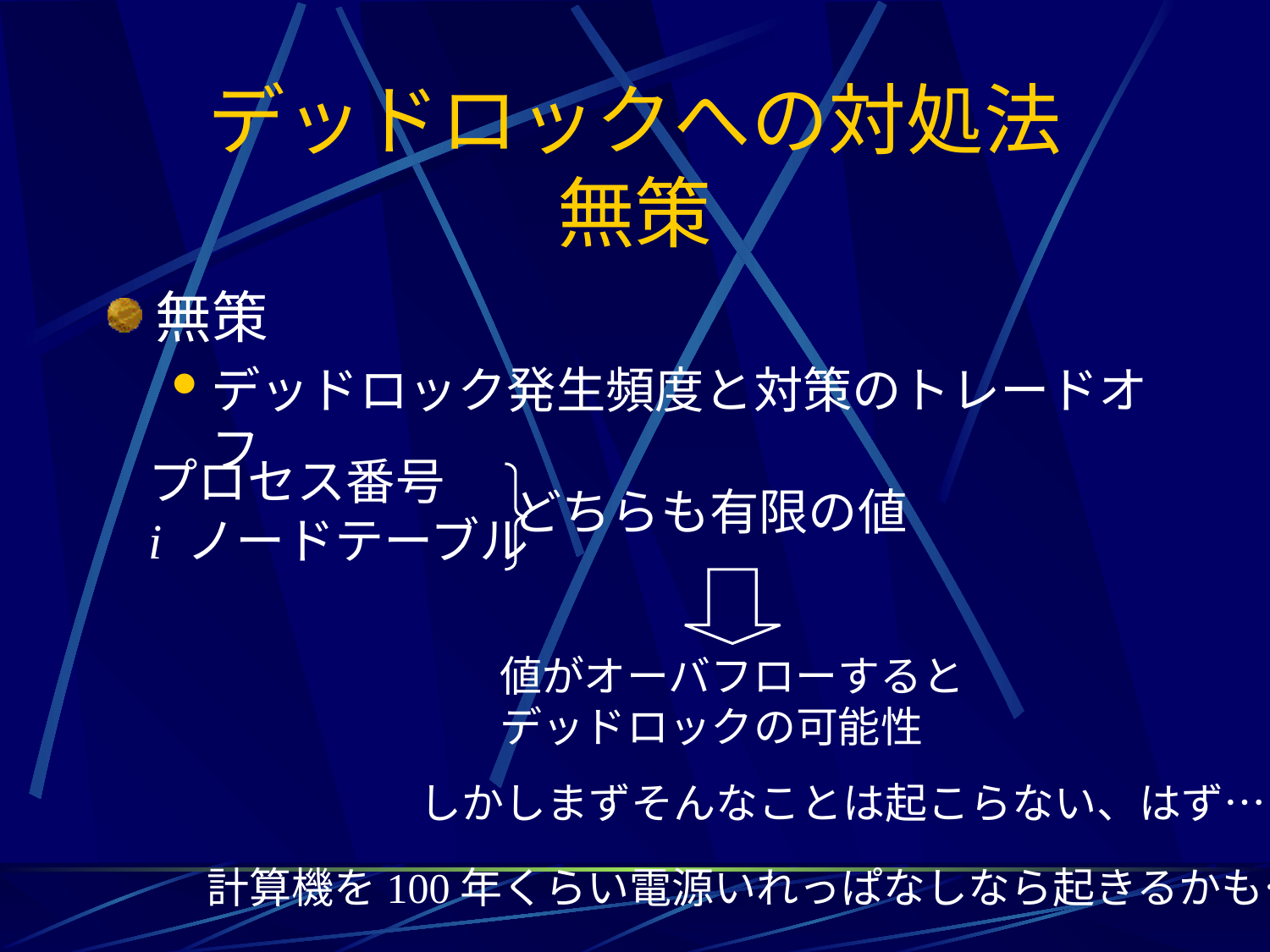

# デッドロックへの対処法 無策
無策
デッドロック発生頻度と対策のトレードオフ
プロセス番号
i ノードテーブル

どちらも有限の値

値がオーバフローすると
デッドロックの可能性
しかしまずそんなことは起こらない、はず…
計算機を100年くらい電源いれっぱなしなら起きるかも…